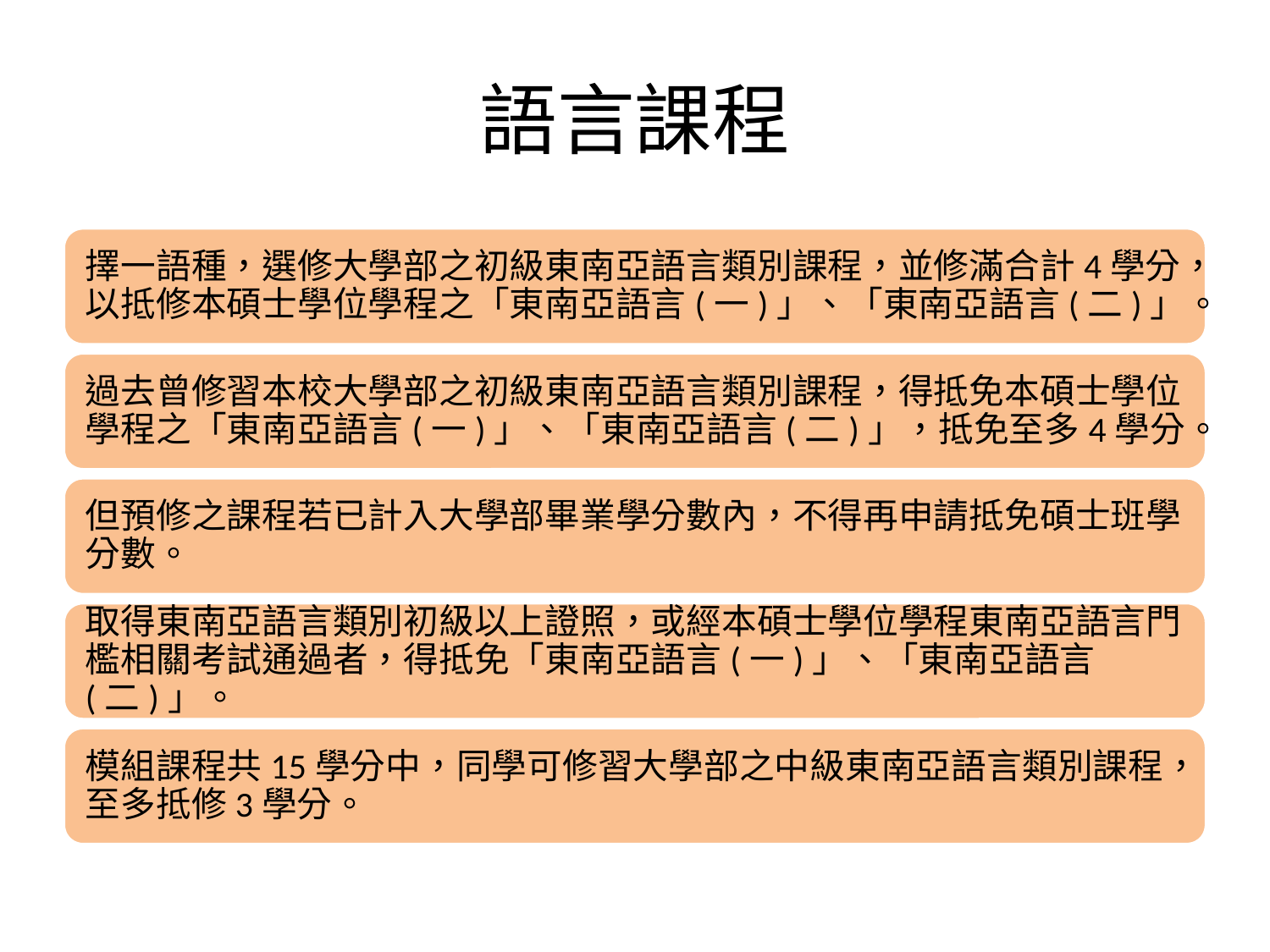

# 語言課程
擇一語種，選修大學部之初級東南亞語言類別課程，並修滿合計4學分，以抵修本碩士學位學程之「東南亞語言(一)」、「東南亞語言(二)」。
過去曾修習本校大學部之初級東南亞語言類別課程，得抵免本碩士學位學程之「東南亞語言(一)」、「東南亞語言(二)」，抵免至多4學分。
但預修之課程若已計入大學部畢業學分數內，不得再申請抵免碩士班學分數。
取得東南亞語言類別初級以上證照，或經本碩士學位學程東南亞語言門檻相關考試通過者，得抵免「東南亞語言(一)」、「東南亞語言(二)」。
模組課程共15學分中，同學可修習大學部之中級東南亞語言類別課程，至多抵修3學分。